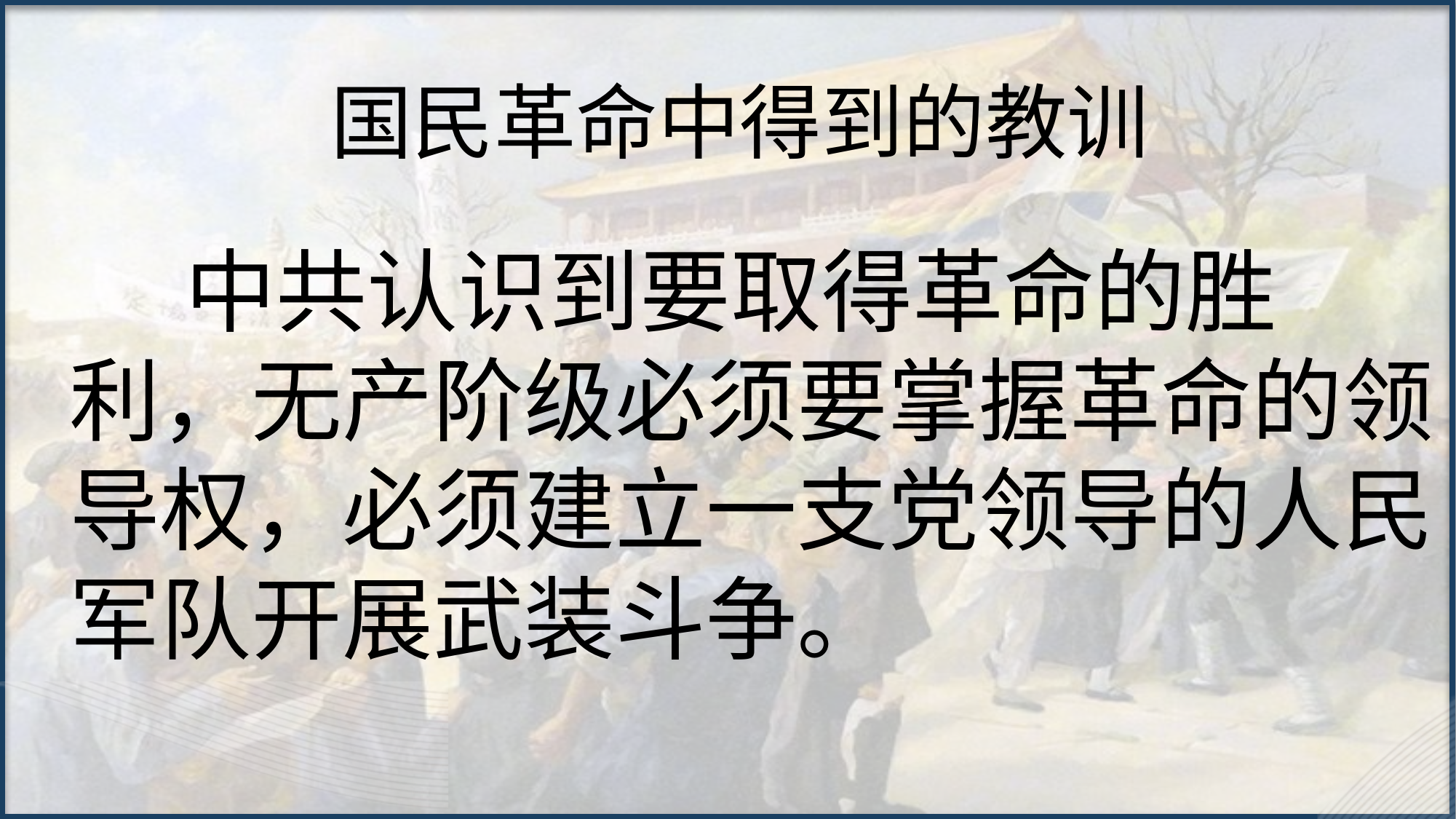

国民革命中得到的教训
      中共认识到要取得革命的胜利，无产阶级必须要掌握革命的领导权，必须建立一支党领导的人民军队开展武装斗争。